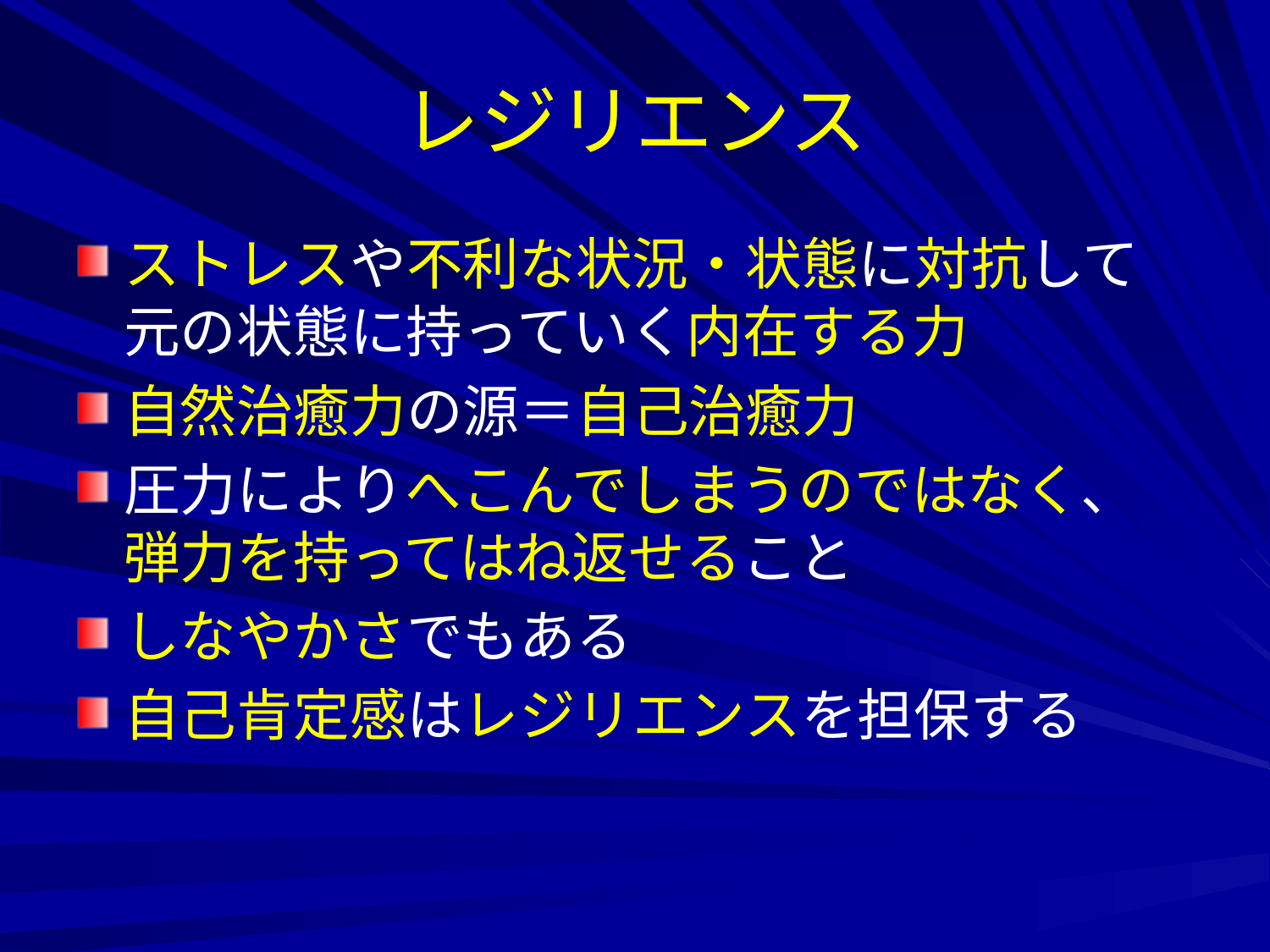

# レジリエンス
ストレスや不利な状況・状態に対抗して元の状態に持っていく内在する力
自然治癒力の源＝自己治癒力
圧力によりへこんでしまうのではなく、弾力を持ってはね返せること
しなやかさでもある
自己肯定感はレジリエンスを担保する